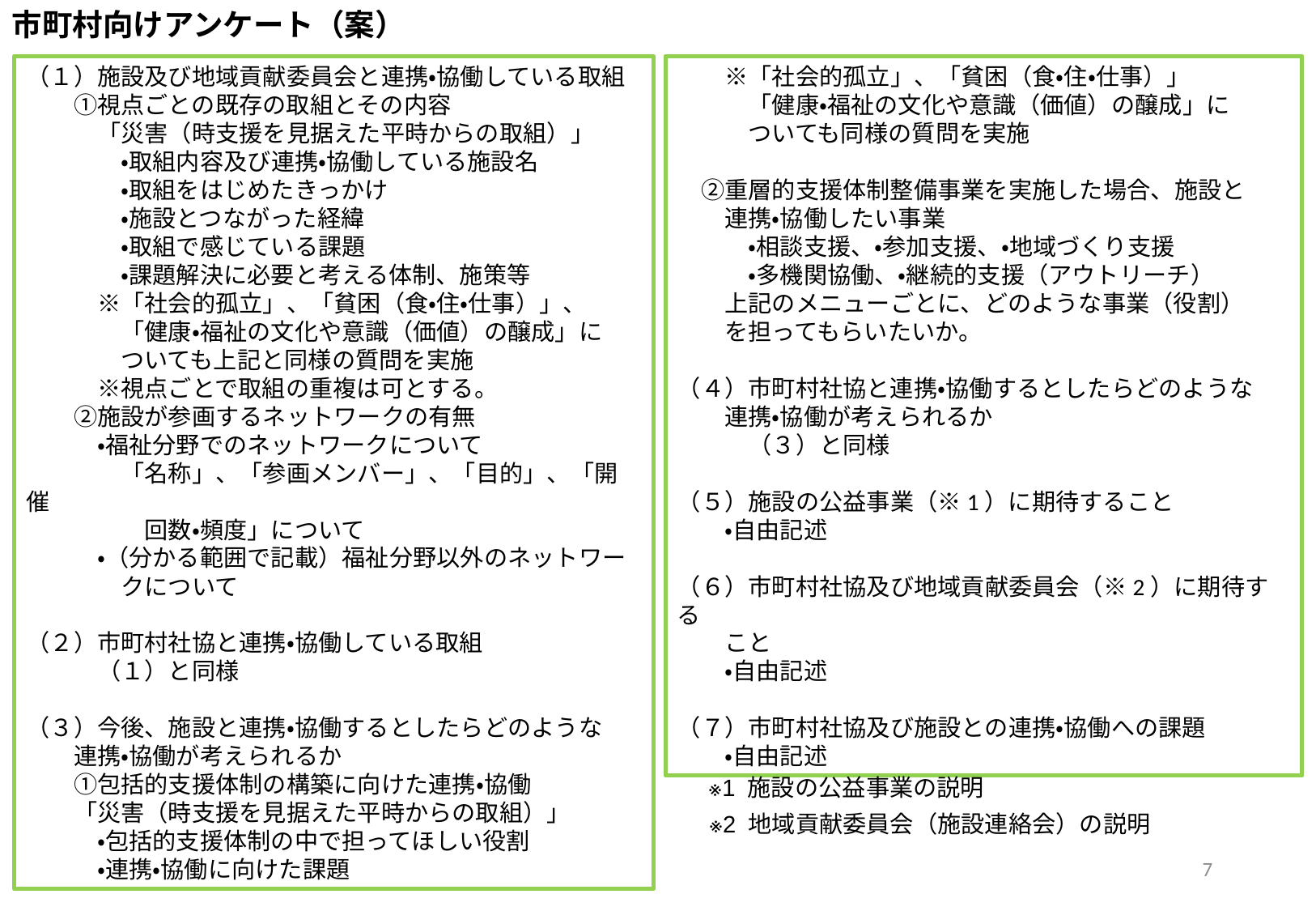

市町村向けアンケート（案）
（１）施設及び地域貢献委員会と連携・協働している取組
　　①視点ごとの既存の取組とその内容
　　　「災害（時支援を見据えた平時からの取組）」
　　　　・取組内容及び連携・協働している施設名
　　　　・取組をはじめたきっかけ
　　　　・施設とつながった経緯
　　　　・取組で感じている課題
　　　　・課題解決に必要と考える体制、施策等
　　　※「社会的孤立」、「貧困（食・住・仕事）」、
　　　　「健康・福祉の文化や意識（価値）の醸成」に
　　　　ついても上記と同様の質問を実施
　　　※視点ごとで取組の重複は可とする。
　　②施設が参画するネットワークの有無
　　　・福祉分野でのネットワークについて
　　　　「名称」、「参画メンバー」、「目的」、「開催
　　　　　回数・頻度」について
　　　・（分かる範囲で記載）福祉分野以外のネットワー
　　　　クについて

（２）市町村社協と連携・協働している取組
　　　（１）と同様

（３）今後、施設と連携・協働するとしたらどのような
　　連携・協働が考えられるか
　　①包括的支援体制の構築に向けた連携・協働
　　「災害（時支援を見据えた平時からの取組）」
　　　・包括的支援体制の中で担ってほしい役割
　　　・連携・協働に向けた課題
　　※「社会的孤立」、「貧困（食・住・仕事）」
　　　「健康・福祉の文化や意識（価値）の醸成」に
　　　ついても同様の質問を実施

　②重層的支援体制整備事業を実施した場合、施設と
　　連携・協働したい事業
　　　・相談支援、・参加支援、・地域づくり支援
　　　・多機関協働、・継続的支援（アウトリーチ）
　　上記のメニューごとに、どのような事業（役割）
　　を担ってもらいたいか。

（４）市町村社協と連携・協働するとしたらどのような
　　連携・協働が考えられるか
　　　（３）と同様

（５）施設の公益事業（※1）に期待すること
　　・自由記述

（６）市町村社協及び地域貢献委員会（※2）に期待する
　　こと
　　・自由記述

（７）市町村社協及び施設との連携・協働への課題
　　・自由記述
※1 施設の公益事業の説明
※2 地域貢献委員会（施設連絡会）の説明
7